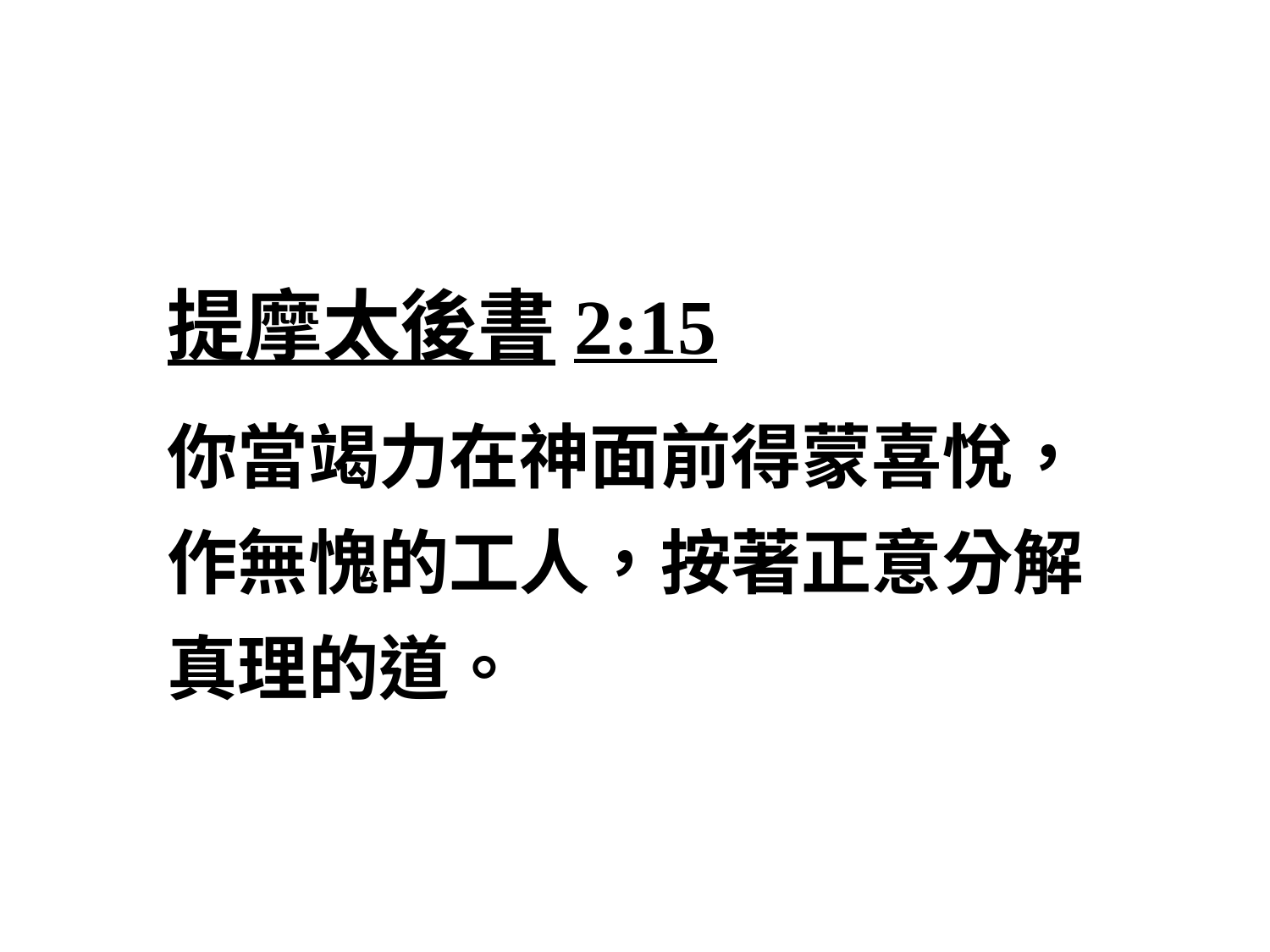

提摩太後書2:15

你當竭力在神面前得蒙喜悅，作無愧的工人，按著正意分解真理的道。